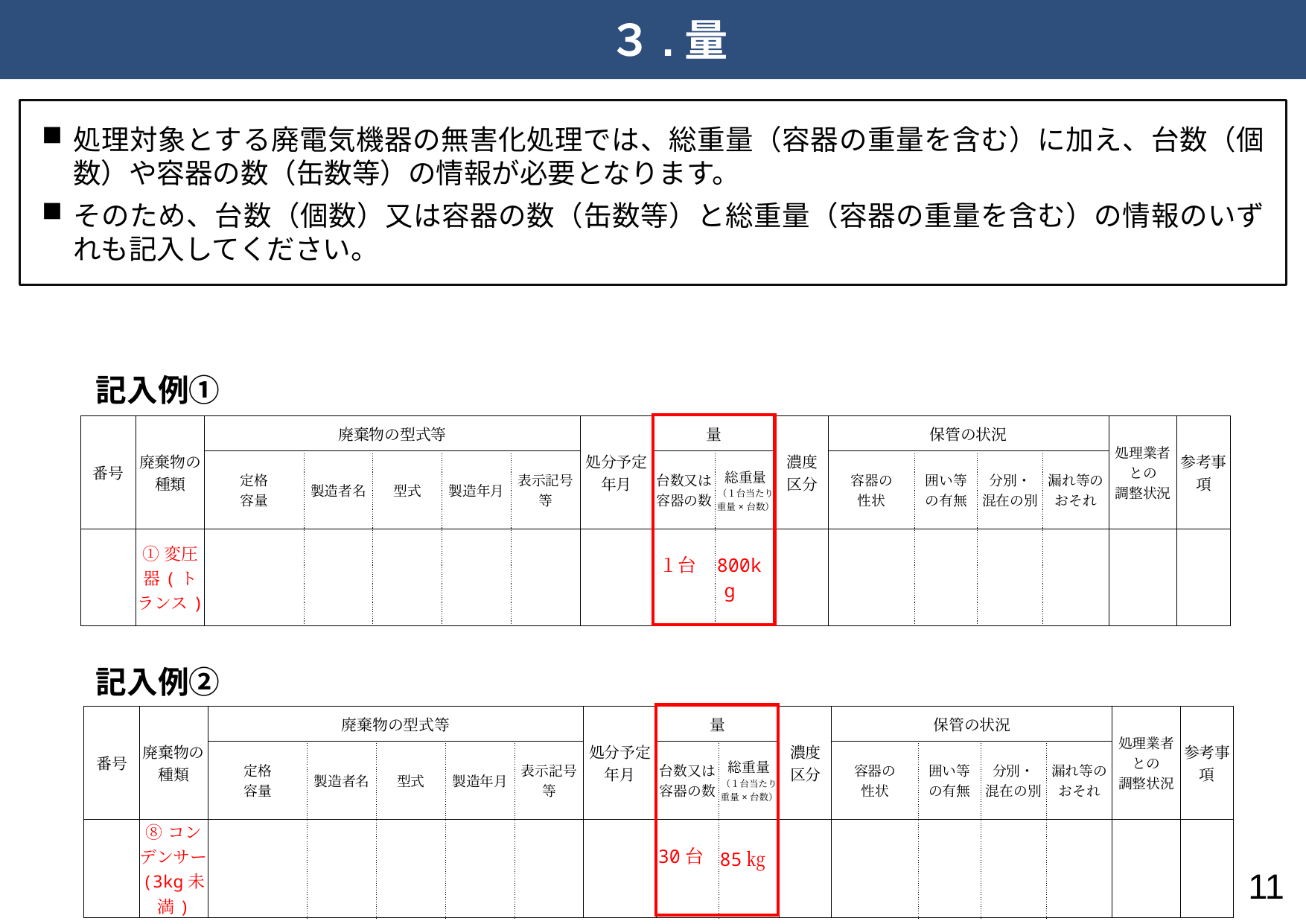

# ３.量
処理対象とする廃電気機器の無害化処理では、総重量（容器の重量を含む）に加え、台数（個数）や容器の数（缶数等）の情報が必要となります。
そのため、台数（個数）又は容器の数（缶数等）と総重量（容器の重量を含む）の情報のいずれも記入してください。
記入例①

| 番号 | 廃棄物の種類 | 廃棄物の型式等 |  |  |  |  |  | 処分予定 年月 | 量 |  |  |  | 濃度 区分 | 保管の状況 |  |  |  | 処理業者との 調整状況 | 参考事項 |
| --- | --- | --- | --- | --- | --- | --- | --- | --- | --- | --- | --- | --- | --- | --- | --- | --- | --- | --- | --- |
|  |  | 定格 容量 |  | 製造者名 | 型式 | 製造年月 | 表示記号 等 |  | 台数又は 容器の数 |  | 総重量 （１台当たり 重量×台数） |  |  | 容器の 性状 | 囲い等 の有無 | 分別・ 混在の別 | 漏れ等の おそれ |  |  |
|  | ①変圧器(トランス) |  |  |  |  |  |  |  | １台 |  | 800kg |  |  |  |  |  |  |  |  |
記入例②

| 番号 | 廃棄物の種類 | 廃棄物の型式等 |  |  |  |  |  | 処分予定 年月 | 量 |  |  |  | 濃度 区分 | 保管の状況 |  |  |  | 処理業者との 調整状況 | 参考事項 |
| --- | --- | --- | --- | --- | --- | --- | --- | --- | --- | --- | --- | --- | --- | --- | --- | --- | --- | --- | --- |
|  |  | 定格 容量 |  | 製造者名 | 型式 | 製造年月 | 表示記号 等 |  | 台数又は 容器の数 |  | 総重量 （１台当たり 重量×台数） |  |  | 容器の 性状 | 囲い等 の有無 | 分別・ 混在の別 | 漏れ等の おそれ |  |  |
|  | ⑧コンデンサー(3kg未満) |  |  |  |  |  |  |  | 30台 |  | 85㎏ |  |  |  |  |  |  |  |  |